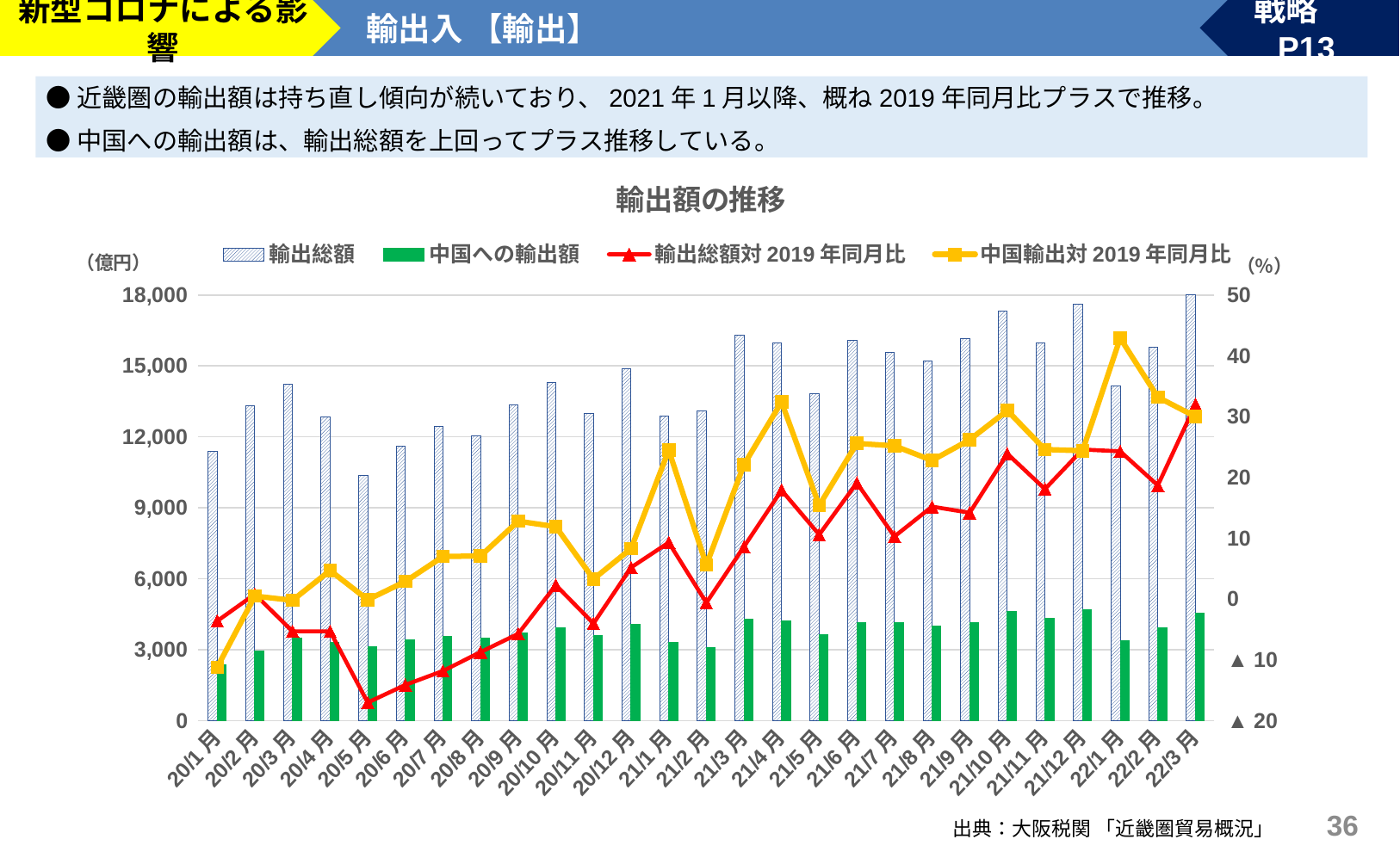

新型コロナによる影響
輸出入 【輸出】
戦略　P13
●近畿圏の輸出額は持ち直し傾向が続いており、2021年1月以降、概ね2019年同月比プラスで推移。
●中国への輸出額は、輸出総額を上回ってプラス推移している。

### Chart: 輸出額の推移

| Category | 輸出総額 | 中国への輸出額 | 輸出総額対2019年同月比 | 中国輸出対2019年同月比 |
|---|---|---|---|---|
| 20/1月 | 11377.0 | 2365.0 | -3.6 | -11.2 |
| 20/2月 | 13300.0 | 2964.0 | 0.8 | 0.5 |
| 20/3月 | 14219.0 | 3508.0 | -5.3 | -0.2 |
| 20/4月 | 12828.0 | 3330.0 | -5.3 | 4.7 |
| 20/5月 | 10387.0 | 3147.0 | -17.0 | -0.1 |
| 20/6月 | 11597.0 | 3406.0 | -14.1 | 2.9 |
| 20/7月 | 12445.0 | 3560.0 | -11.8 | 7.0 |
| 20/8月 | 12049.0 | 3499.0 | -8.7 | 7.1 |
| 20/9月 | 13339.0 | 3724.0 | -5.7 | 12.8 |
| 20/10月 | 14307.0 | 3935.0 | 2.3 | 11.9 |
| 20/11月 | 12981.0 | 3598.0 | -4.0 | 3.3 |
| 20/12月 | 14874.0 | 4095.0 | 5.2 | 8.3 |
| 21/1月 | 12891.0 | 3313.0 | 9.3 | 24.5 |
| 21/2月 | 13116.0 | 3114.0 | -0.6 | 5.6 |
| 21/3月 | 16300.0 | 4294.0 | 8.6 | 22.1 |
| 21/4月 | 15975.0 | 4209.0 | 17.9 | 32.4 |
| 21/5月 | 13833.0 | 3636.0 | 10.6 | 15.4 |
| 21/6月 | 16080.0 | 4157.0 | 19.1 | 25.6 |
| 21/7月 | 15560.0 | 4165.0 | 10.3 | 25.2 |
| 21/8月 | 15200.0 | 4012.0 | 15.2 | 22.8 |
| 21/9月 | 16160.0 | 4164.0 | 14.2 | 26.2 |
| 21/10月 | 17319.0 | 4609.0 | 23.9 | 31.0 |
| 21/11月 | 15958.0 | 4338.0 | 18.1 | 24.6 |
| 21/12月 | 17626.0 | 4704.0 | 24.6 | 24.4 |
| 22/1月 | 14136.0 | 3379.0 | 24.3 | 42.9 |
| 22/2月 | 15786.0 | 3948.0 | 18.7 | 33.2 |
| 22/3月 | 18767.0 | 4559.0 | 32.0 | 30.0 |
36
出典：大阪税関 「近畿圏貿易概況」